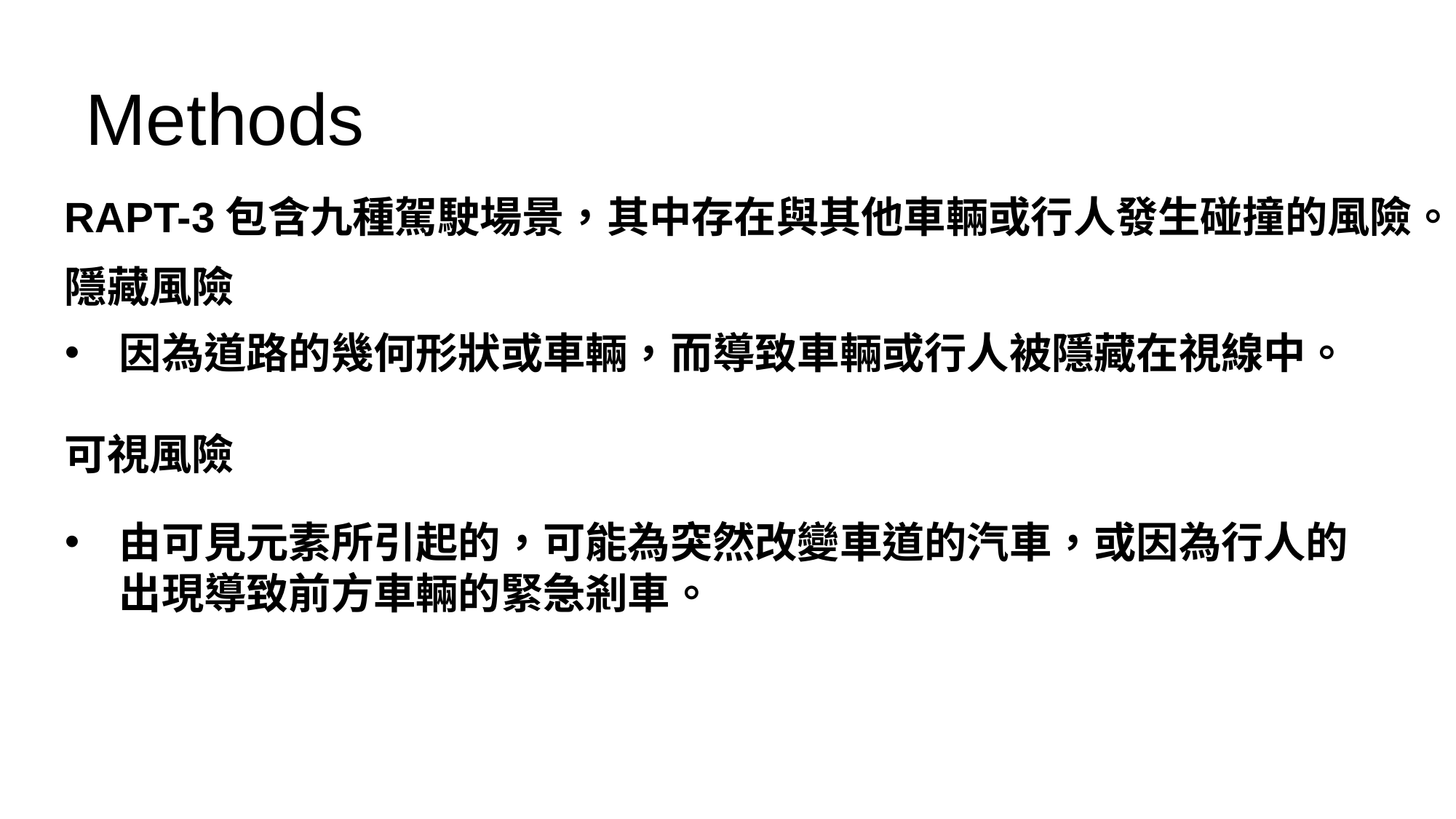

Methods
RAPT-3包含九種駕駛場景，其中存在與其他車輛或行人發生碰撞的風險。
隱藏風險
因為道路的幾何形狀或車輛，而導致車輛或行人被隱藏在視線中。
可視風險
由可見元素所引起的，可能為突然改變車道的汽車，或因為行人的出現導致前方車輛的緊急剎車。